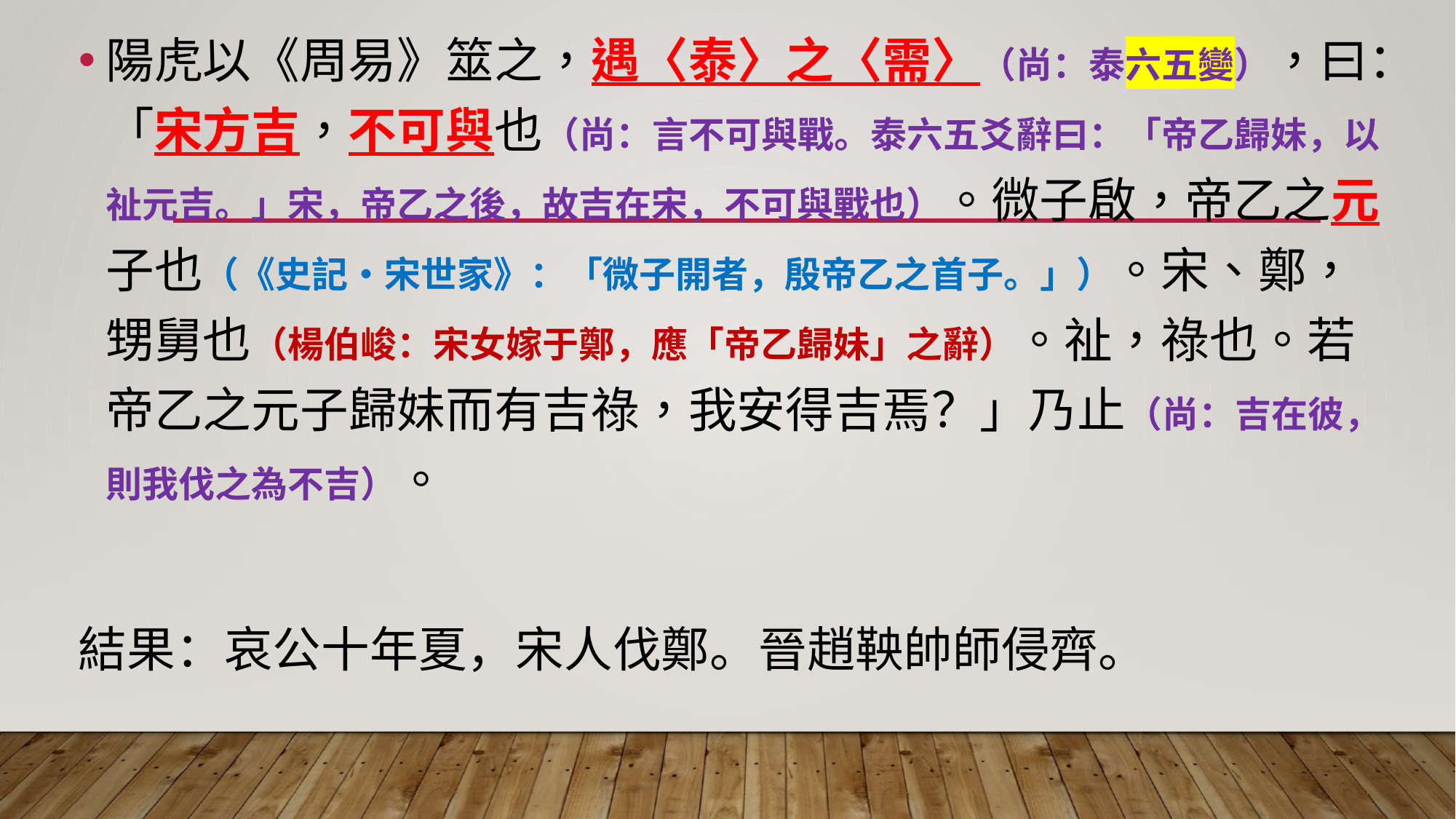

陽虎以《周易》筮之，遇〈泰〉之〈需〉（尚：泰六五變），曰：「宋方吉，不可與也（尚：言不可與戰。泰六五爻辭曰：「帝乙歸妹，以祉元吉。」宋，帝乙之後，故吉在宋，不可與戰也）。微子啟，帝乙之元子也（《史記•宋世家》：「微子開者，殷帝乙之首子。」）。宋、鄭，甥舅也（楊伯峻：宋女嫁于鄭，應「帝乙歸妹」之辭）。祉，祿也。若帝乙之元子歸妹而有吉祿，我安得吉焉？」乃止（尚：吉在彼，則我伐之為不吉）。

結果：哀公十年夏，宋人伐鄭。晉趙鞅帥師侵齊。